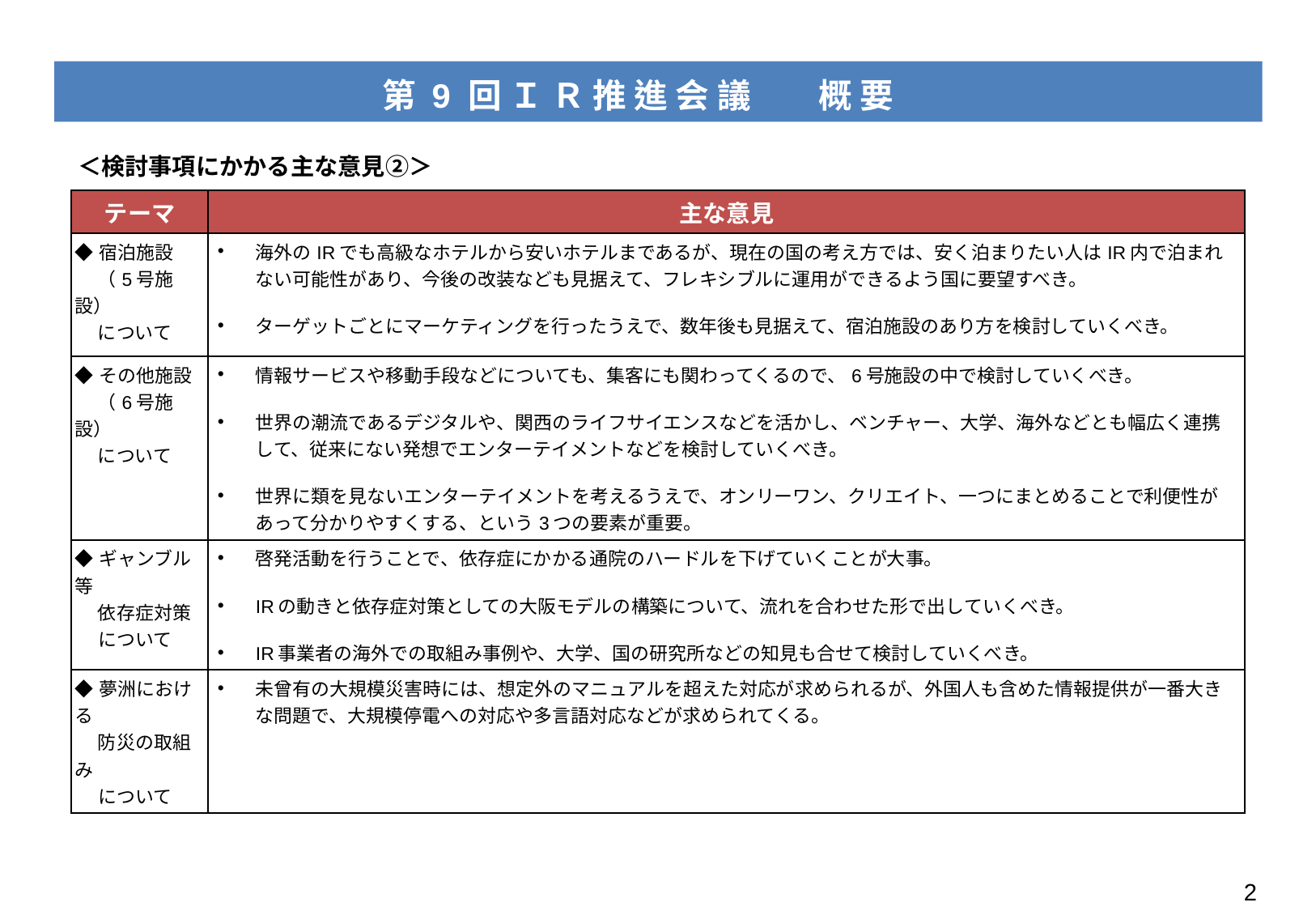

第 9 回 Ｉ Ｒ 推 進 会 議　　概 要
＜検討事項にかかる主な意見②＞
| テーマ | 主な意見 |
| --- | --- |
| ◆宿泊施設 　 （5号施設） 　 について | 海外のIRでも高級なホテルから安いホテルまであるが、現在の国の考え方では、安く泊まりたい人はIR内で泊まれない可能性があり、今後の改装なども見据えて、フレキシブルに運用ができるよう国に要望すべき。 ターゲットごとにマーケティングを行ったうえで、数年後も見据えて、宿泊施設のあり方を検討していくべき。 |
| ◆その他施設 　 （6号施設） 　 について | 情報サービスや移動手段などについても、集客にも関わってくるので、6号施設の中で検討していくべき。 世界の潮流であるデジタルや、関西のライフサイエンスなどを活かし、ベンチャー、大学、海外などとも幅広く連携して、従来にない発想でエンターテイメントなどを検討していくべき。 世界に類を見ないエンターテイメントを考えるうえで、オンリーワン、クリエイト、一つにまとめることで利便性があって分かりやすくする、という3つの要素が重要。 |
| ◆ギャンブル等 　 依存症対策 　 について | 啓発活動を行うことで、依存症にかかる通院のハードルを下げていくことが大事。 IRの動きと依存症対策としての大阪モデルの構築について、流れを合わせた形で出していくべき。 IR事業者の海外での取組み事例や、大学、国の研究所などの知見も合せて検討していくべき。 |
| ◆夢洲における 　 防災の取組み 　 について | 未曾有の大規模災害時には、想定外のマニュアルを超えた対応が求められるが、外国人も含めた情報提供が一番大きな問題で、大規模停電への対応や多言語対応などが求められてくる。 |
2